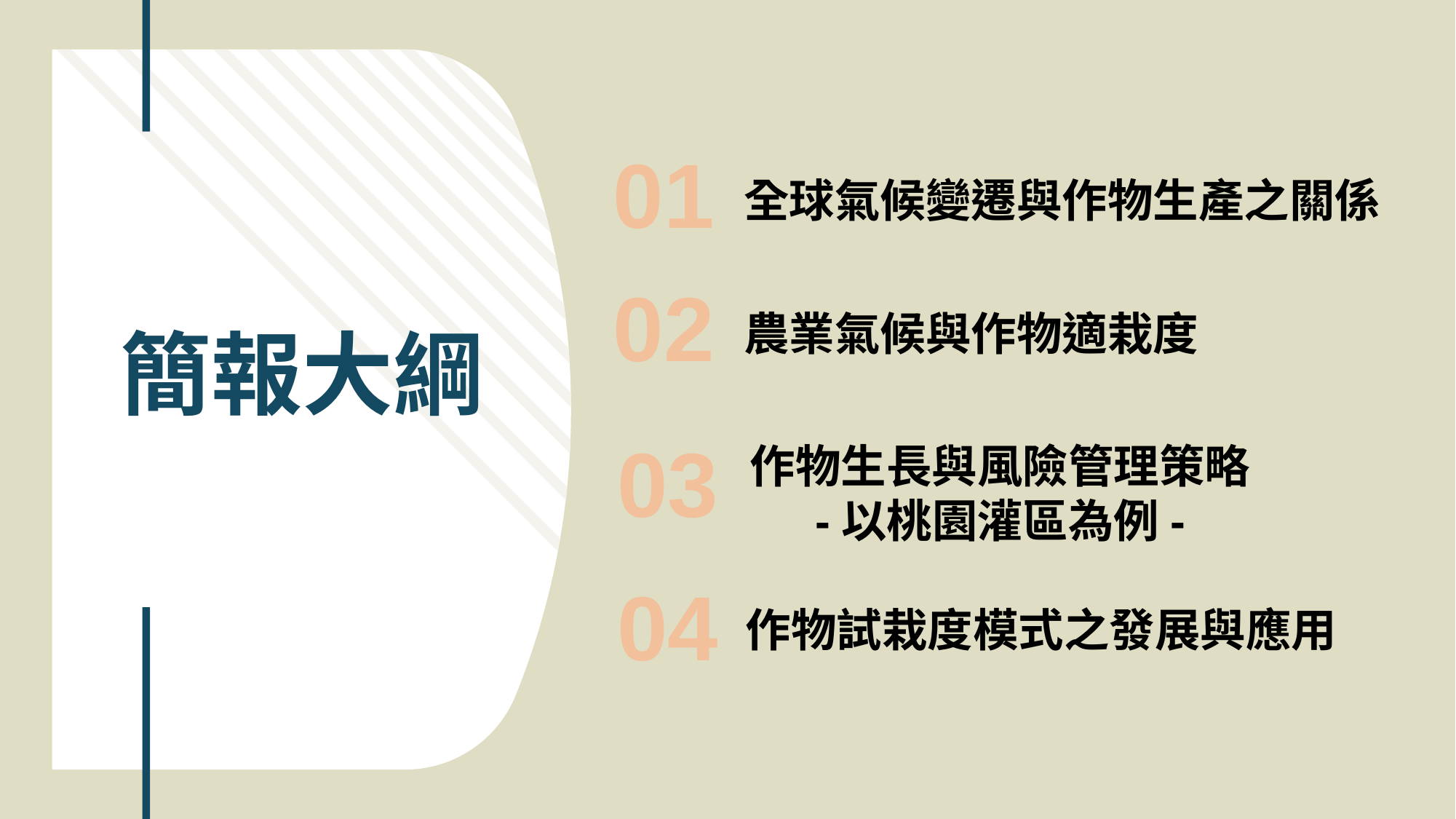

01
全球氣候變遷與作物生產之關係
02
# 簡報大綱
農業氣候與作物適栽度
03
作物生長與風險管理策略
-以桃園灌區為例-
04
作物試栽度模式之發展與應用